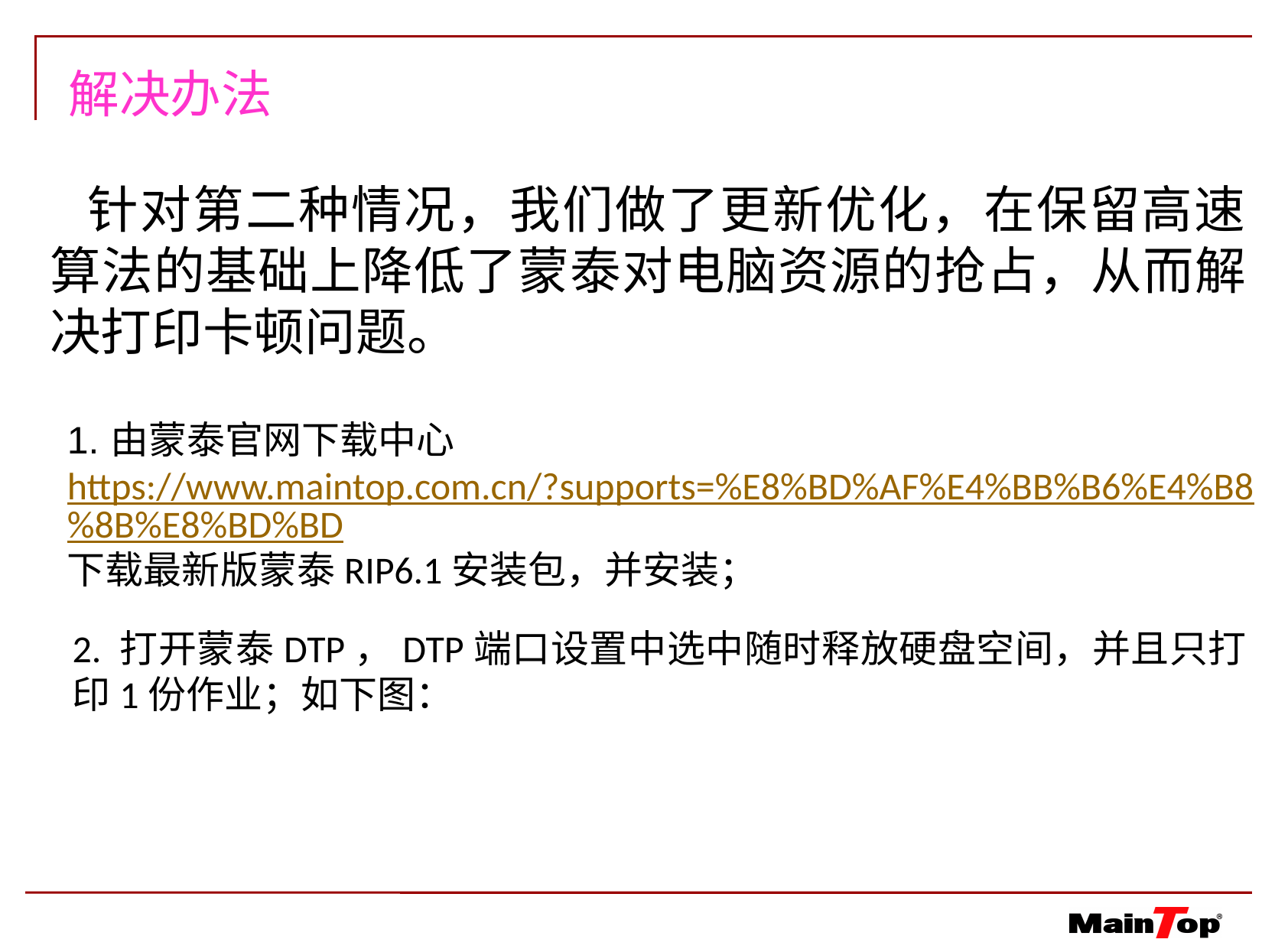

解决办法
针对第二种情况，我们做了更新优化，在保留高速算法的基础上降低了蒙泰对电脑资源的抢占，从而解决打印卡顿问题。

由蒙泰官网下载中心
https://www.maintop.com.cn/?supports=%E8%BD%AF%E4%BB%B6%E4%B8%8B%E8%BD%BD下载最新版蒙泰RIP6.1安装包，并安装；
2. 打开蒙泰DTP，DTP端口设置中选中随时释放硬盘空间，并且只打印1份作业；如下图：